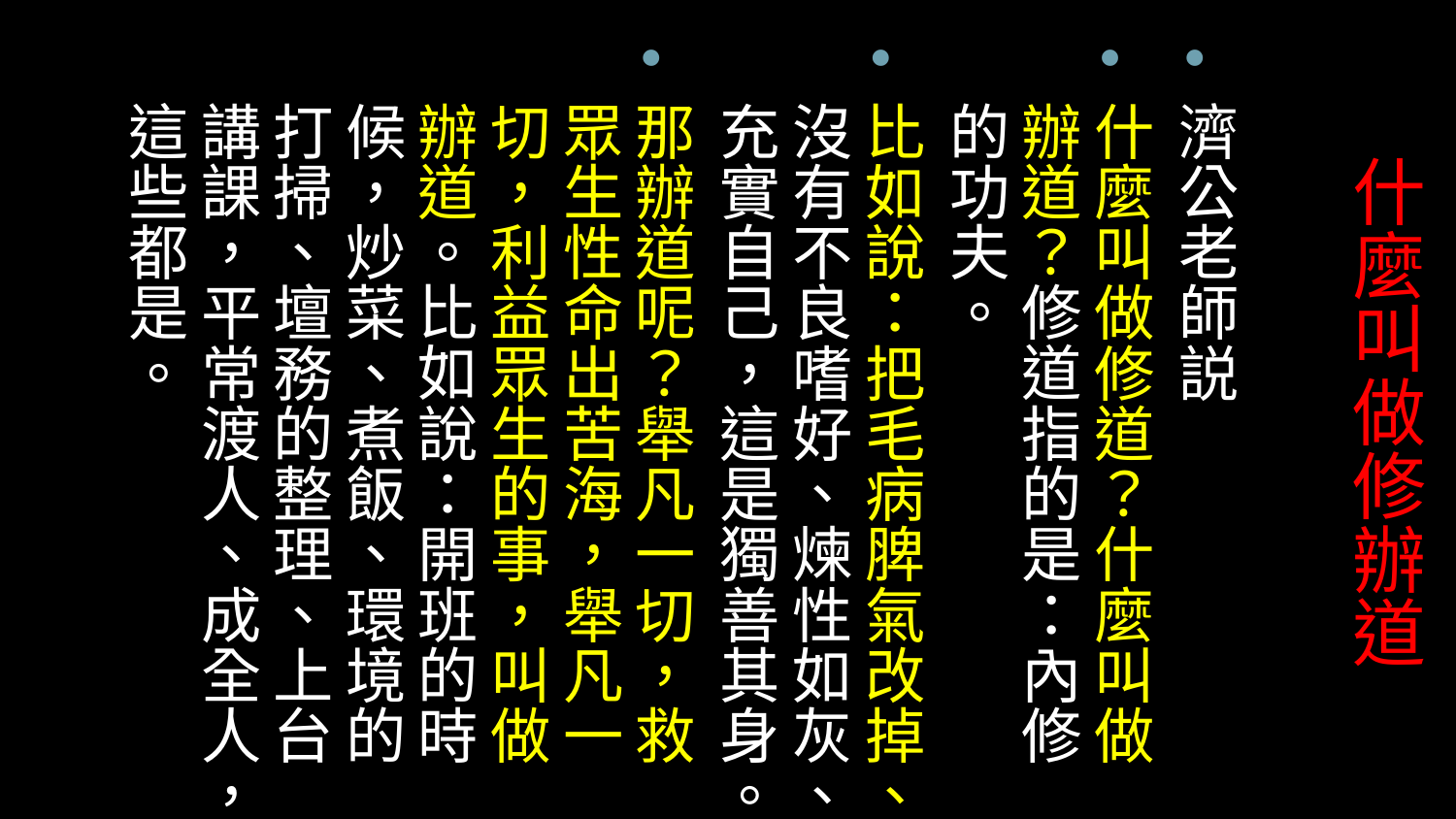

# 什麼叫做修辦道
濟公老師説
什麼叫做修道？什麼叫做辦道？修道指的是：內修的功夫。
比如說：把毛病脾氣改掉、沒有不良嗜好、煉性如灰、充實自己，這是獨善其身。
那辦道呢？舉凡一切，救眾生性命出苦海，舉凡一切，利益眾生的事，叫做辦道。比如說：開班的時候，炒菜、煮飯、環境的打掃、壇務的整理、上台講課，平常渡人、成全人，這些都是。